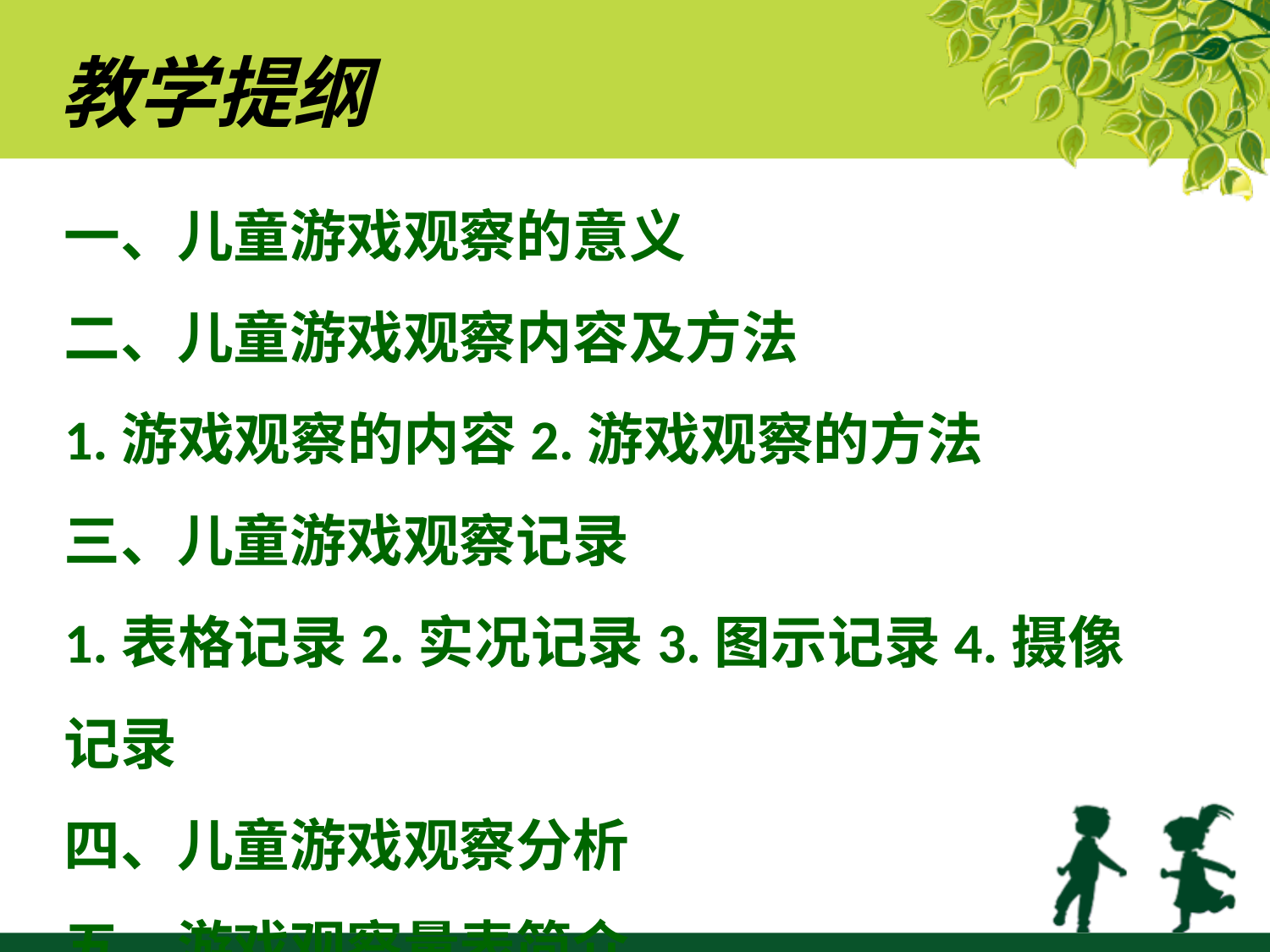

教学提纲
一、儿童游戏观察的意义
二、儿童游戏观察内容及方法
1.游戏观察的内容2.游戏观察的方法
三、儿童游戏观察记录
1.表格记录2.实况记录3.图示记录4.摄像记录
四、儿童游戏观察分析
五、游戏观察量表简介